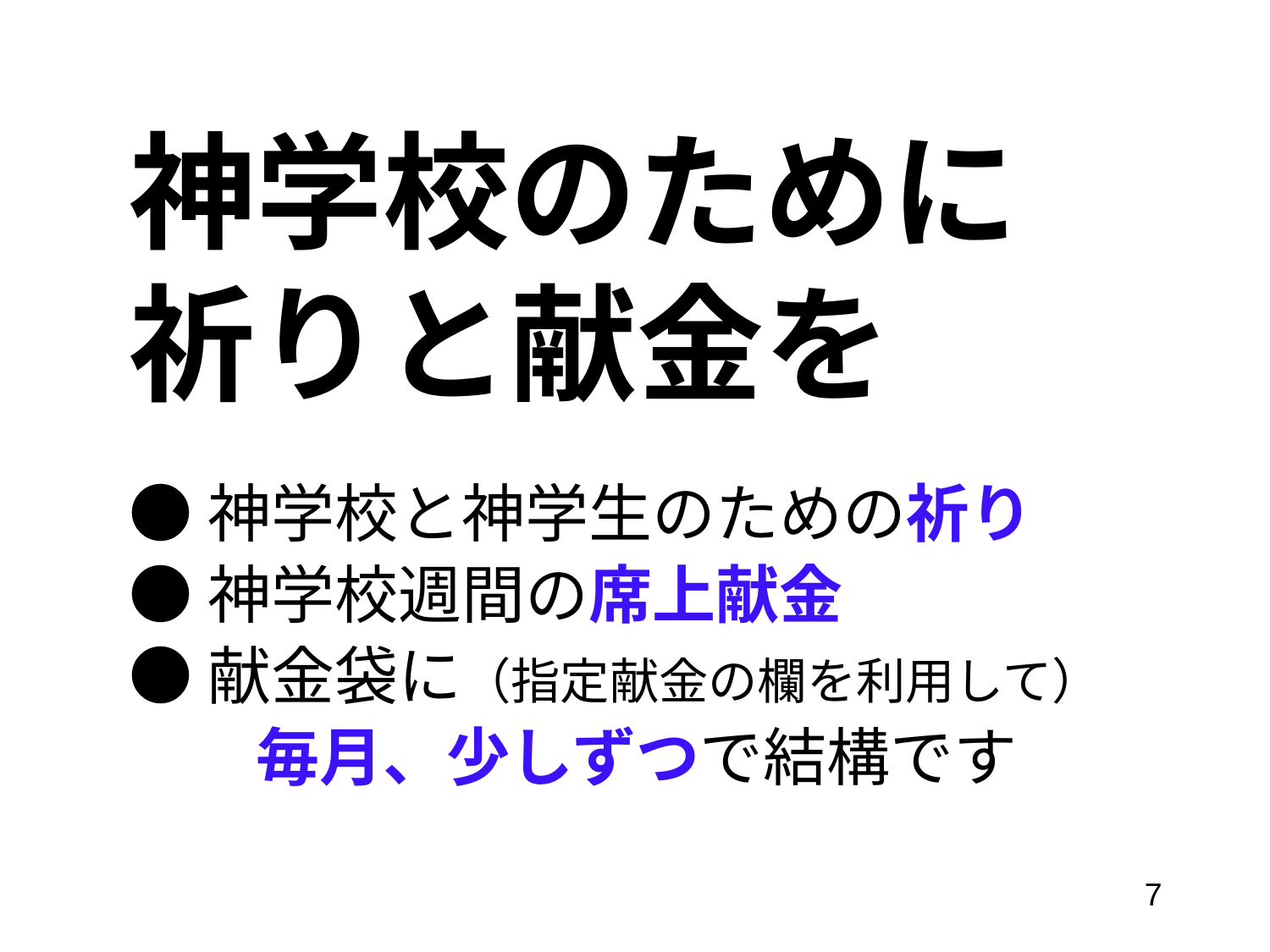

神学校のために
祈りと献金を

●神学校と神学生のための祈り
●神学校週間の席上献金
●献金袋に（指定献金の欄を利用して）
　　毎月、少しずつで結構です
7